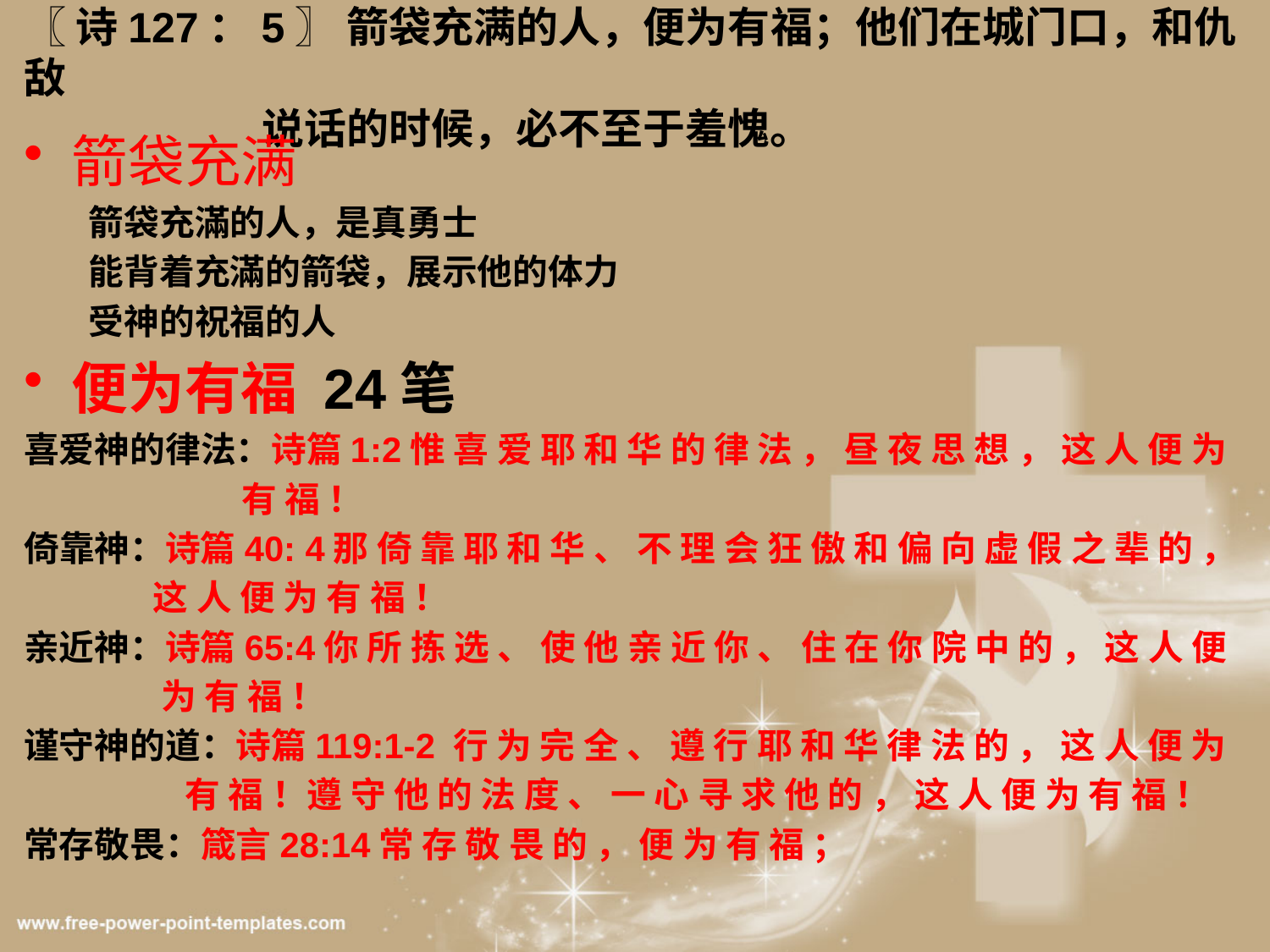

# 〖 诗127：5〗 箭袋充满的人，便为有福；他们在城门口，和仇敌 说话的时候，必不至于羞愧。
箭袋充满
       箭袋充滿的人，是真勇士
       能背着充滿的箭袋，展示他的体力
       受神的祝福的人
便为有福 24笔
喜爱神的律法：诗篇1:2惟 喜 爱 耶 和 华 的 律 法 ， 昼 夜 思 想 ， 这 人 便 为
                          有 福 ！
倚靠神：诗篇40: 4那 倚 靠 耶 和 华 、 不 理 会 狂 傲 和 偏 向 虚 假 之 辈 的 ，
               这 人 便 为 有 福 ！
亲近神：诗篇65:4你 所 拣 选 、 使 他 亲 近 你 、 住 在 你 院 中 的 ， 这 人 便
                为 有 福 ！
谨守神的道：诗篇119:1-2 行 为 完 全 、 遵 行 耶 和 华 律 法 的 ， 这 人 便 为
                   有 福 ！遵 守 他 的 法 度 、 一 心 寻 求 他 的 ， 这 人 便 为 有 福 ！
常存敬畏：箴言28:14常 存 敬 畏 的 ， 便 为 有 福 ；